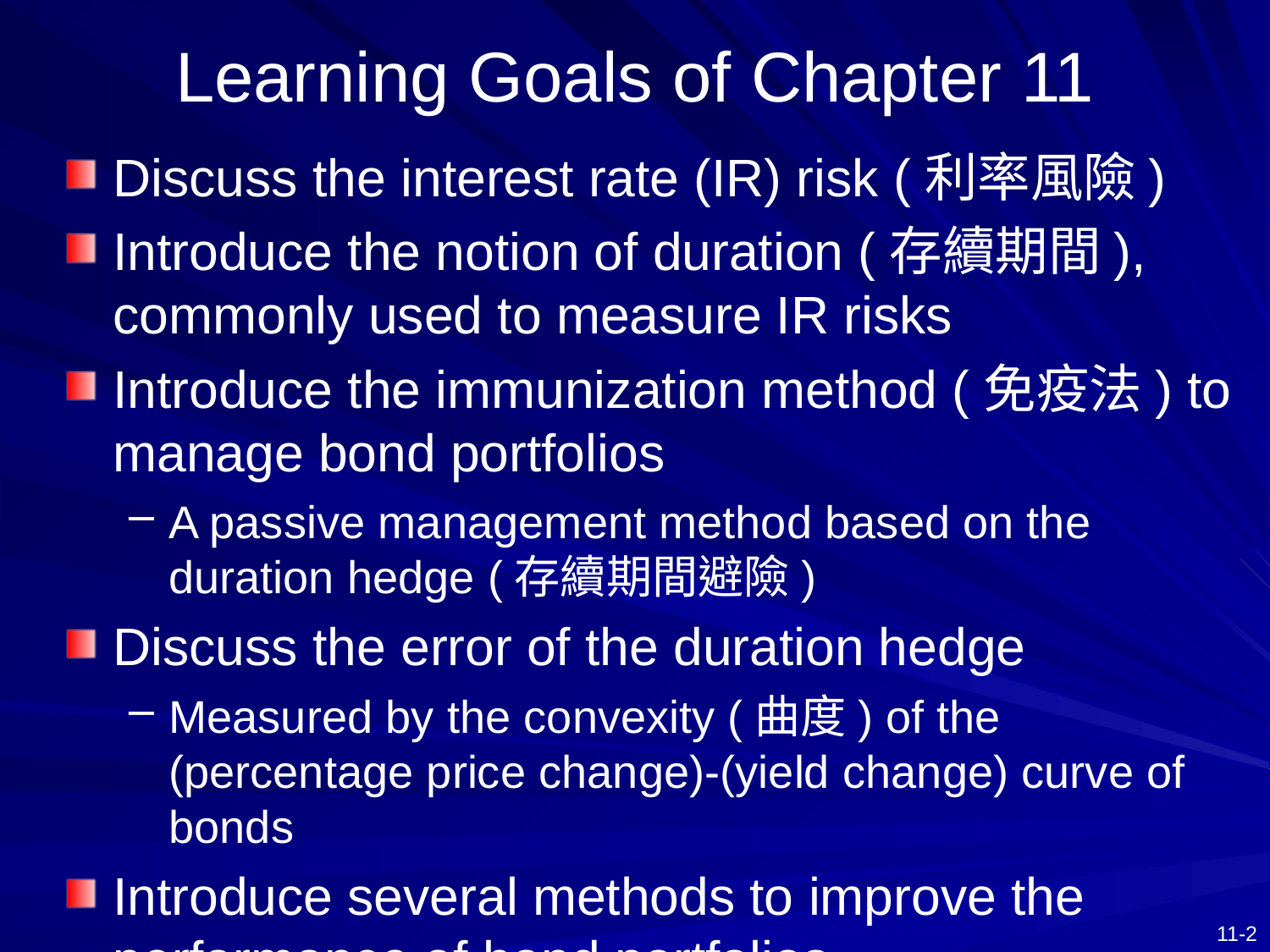

# Learning Goals of Chapter 11
Discuss the interest rate (IR) risk (利率風險)
Introduce the notion of duration (存續期間), commonly used to measure IR risks
Introduce the immunization method (免疫法) to manage bond portfolios
A passive management method based on the duration hedge (存續期間避險)
Discuss the error of the duration hedge
Measured by the convexity (曲度) of the (percentage price change)-(yield change) curve of bonds
Introduce several methods to improve the performance of bond portfolios